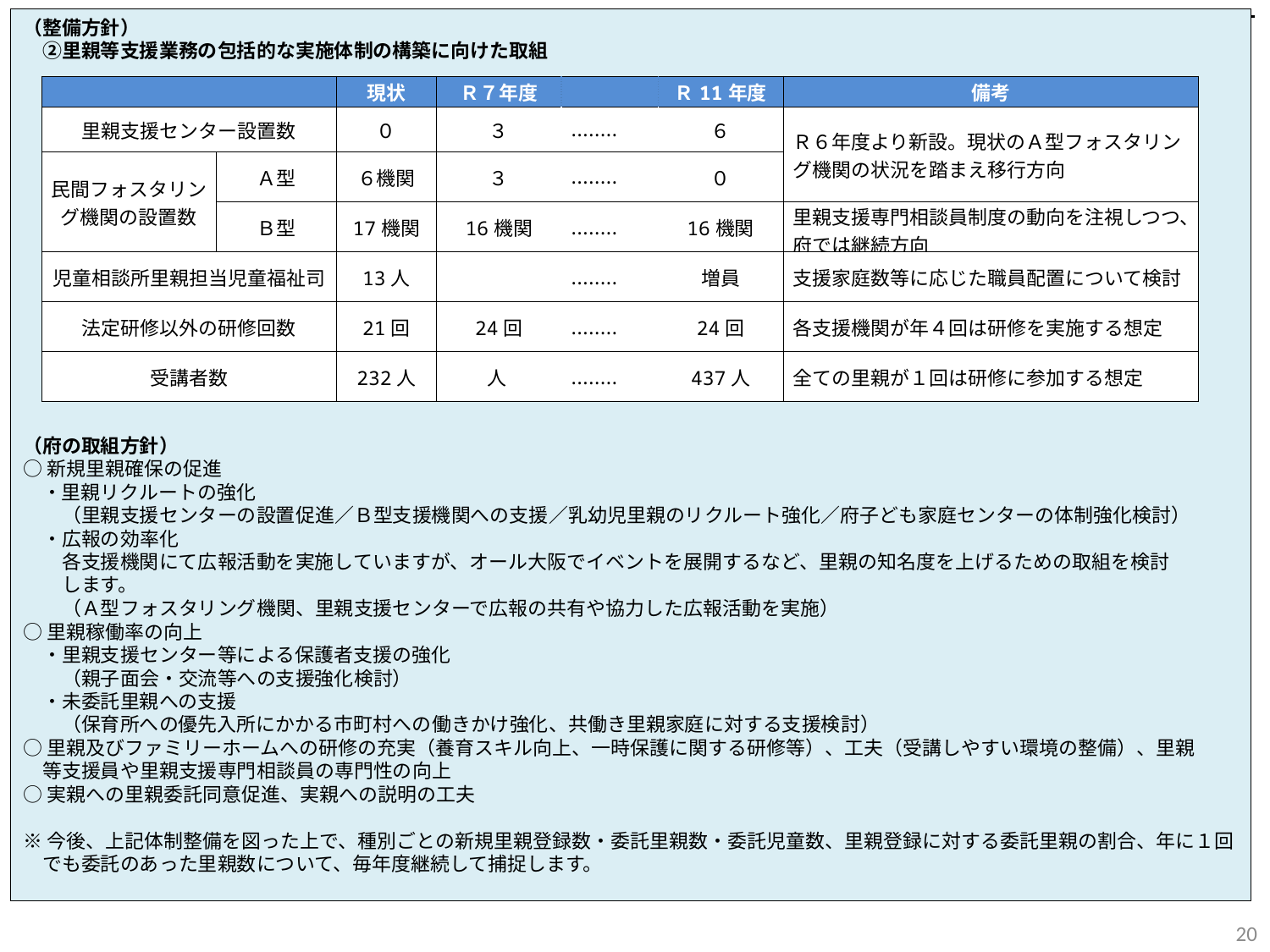

第９章　都道府県社会的養育推進計画
（整備方針）
　②里親等支援業務の包括的な実施体制の構築に向けた取組

（府の取組方針）
○新規里親確保の促進
　・里親リクルートの強化
　　（里親支援センターの設置促進／Ｂ型支援機関への支援／乳幼児里親のリクルート強化／府子ども家庭センターの体制強化検討）
　・広報の効率化
　　各支援機関にて広報活動を実施していますが、オール大阪でイベントを展開するなど、里親の知名度を上げるための取組を検討
　　します。
　　（Ａ型フォスタリング機関、里親支援センターで広報の共有や協力した広報活動を実施）
○里親稼働率の向上
　・里親支援センター等による保護者支援の強化
　　（親子面会・交流等への支援強化検討）
　・未委託里親への支援
　　（保育所への優先入所にかかる市町村への働きかけ強化、共働き里親家庭に対する支援検討）
○里親及びファミリーホームへの研修の充実（養育スキル向上、一時保護に関する研修等）、工夫（受講しやすい環境の整備）、里親
　等支援員や里親支援専門相談員の専門性の向上
○実親への里親委託同意促進、実親への説明の工夫

※今後、上記体制整備を図った上で、種別ごとの新規里親登録数・委託里親数・委託児童数、里親登録に対する委託里親の割合、年に１回
　でも委託のあった里親数について、毎年度継続して捕捉します。
|  |  | 現状 | Ｒ７年度 |  | Ｒ11年度 | 備考 |
| --- | --- | --- | --- | --- | --- | --- |
| 里親支援センター設置数 |  | ０ | ３ | ‥‥‥‥ | ６ | Ｒ６年度より新設。現状のＡ型フォスタリング機関の状況を踏まえ移行方向 |
| 民間フォスタリング機関の設置数 | Ａ型 | ６機関 | ３ | ‥‥‥‥ | ０ |  |
|  | Ｂ型 | 17機関 | 16機関 | ‥‥‥‥ | 16機関 | 里親支援専門相談員制度の動向を注視しつつ、府では継続方向 |
| 児童相談所里親担当児童福祉司 |  | 13人 |  | ‥‥‥‥ | 増員 | 支援家庭数等に応じた職員配置について検討 |
| 法定研修以外の研修回数 |  | 21回 | 24回 | ‥‥‥‥ | 24回 | 各支援機関が年４回は研修を実施する想定 |
| 受講者数 |  | 232人 | 人 | ‥‥‥‥ | 437人 | 全ての里親が１回は研修に参加する想定 |
20